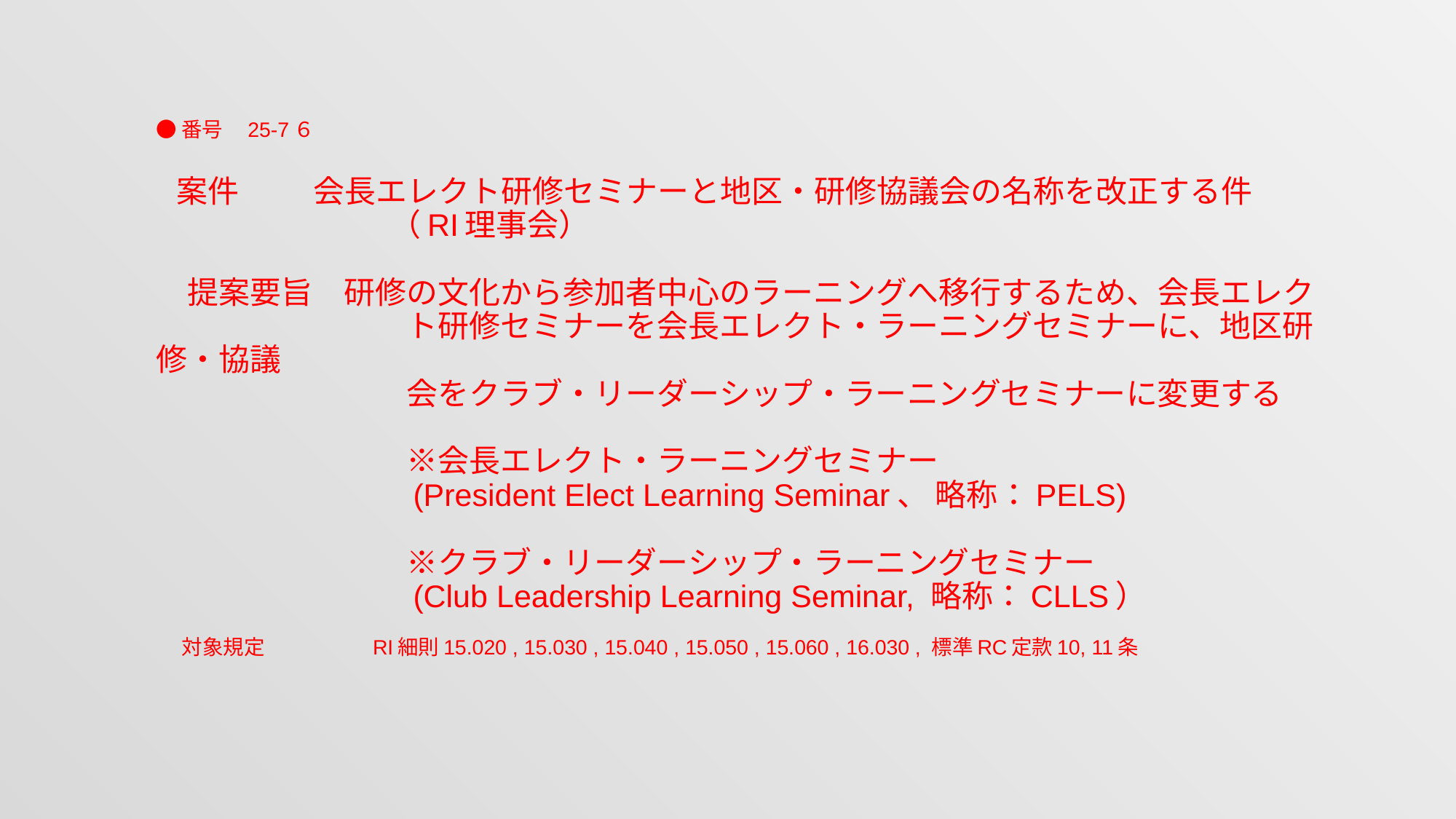

●番号　25-7６

  案件　      会長エレクト研修セミナーと地区・研修協議会の名称を改正する件
　　　　　　　  （RI理事会）

　提案要旨　研修の文化から参加者中心のラーニングへ移行するため、会長エレク
　　　　　　　　ト研修セミナーを会長エレクト・ラーニングセミナーに、地区研修・協議
　　　　　　　　会をクラブ・リーダーシップ・ラーニングセミナーに変更する

　　　　　　　　※会長エレクト・ラーニングセミナー
　　　　　　　　(President Elect Learning Seminar、 略称：PELS)

　　　　　　　　※クラブ・リーダーシップ・ラーニングセミナー
　　　　　　　　(Club Leadership Learning Seminar, 略称：CLLS）

　 対象規定　　　　　RI細則15.020 , 15.030 , 15.040 , 15.050 , 15.060 , 16.030 , 標準RC定款10, 11条

#